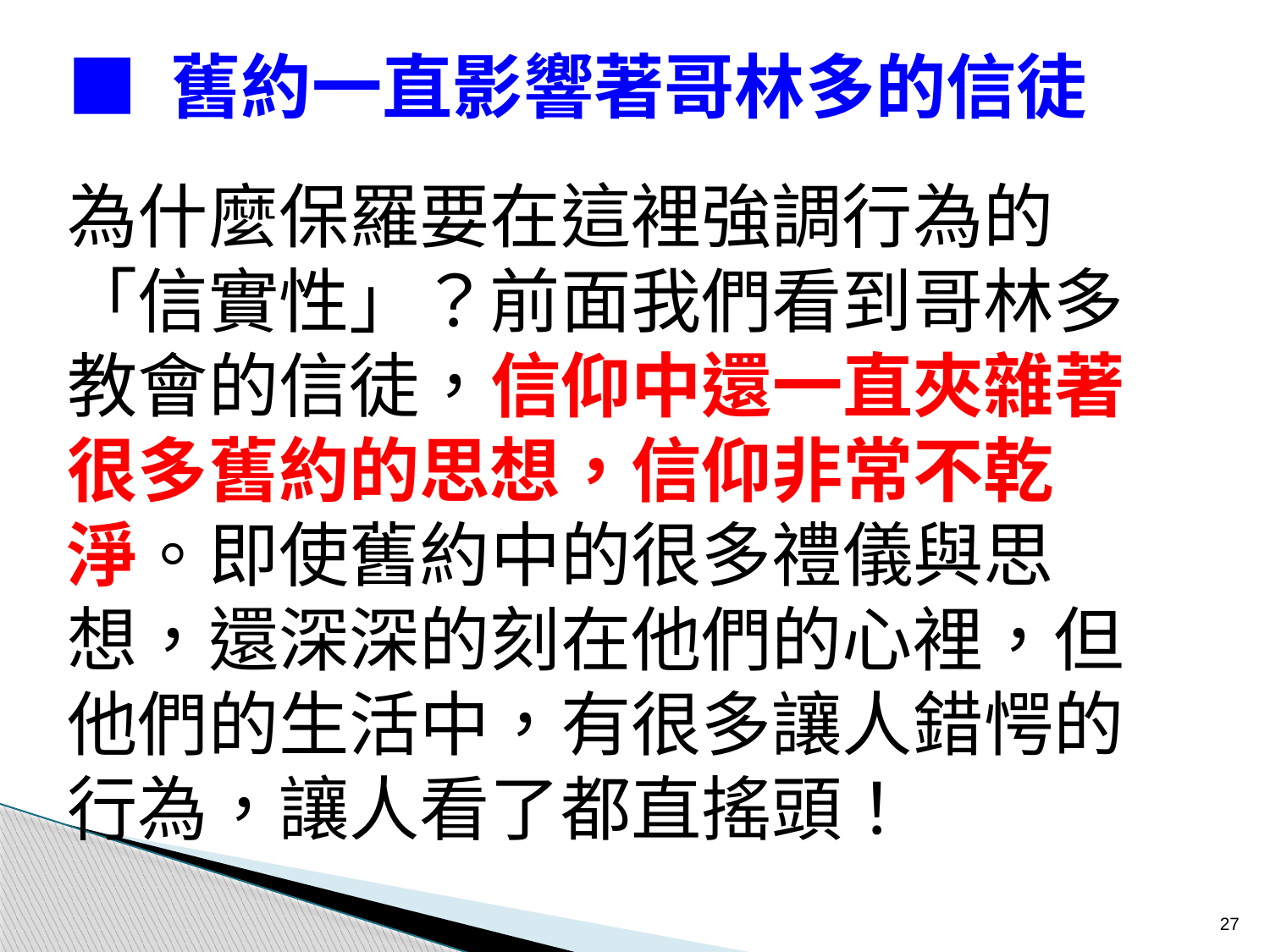

■ 舊約一直影響著哥林多的信徒
為什麼保羅要在這裡強調行為的「信實性」？前面我們看到哥林多教會的信徒，信仰中還一直夾雜著很多舊約的思想，信仰非常不乾淨。即使舊約中的很多禮儀與思想，還深深的刻在他們的心裡，但他們的生活中，有很多讓人錯愕的行為，讓人看了都直搖頭！
27